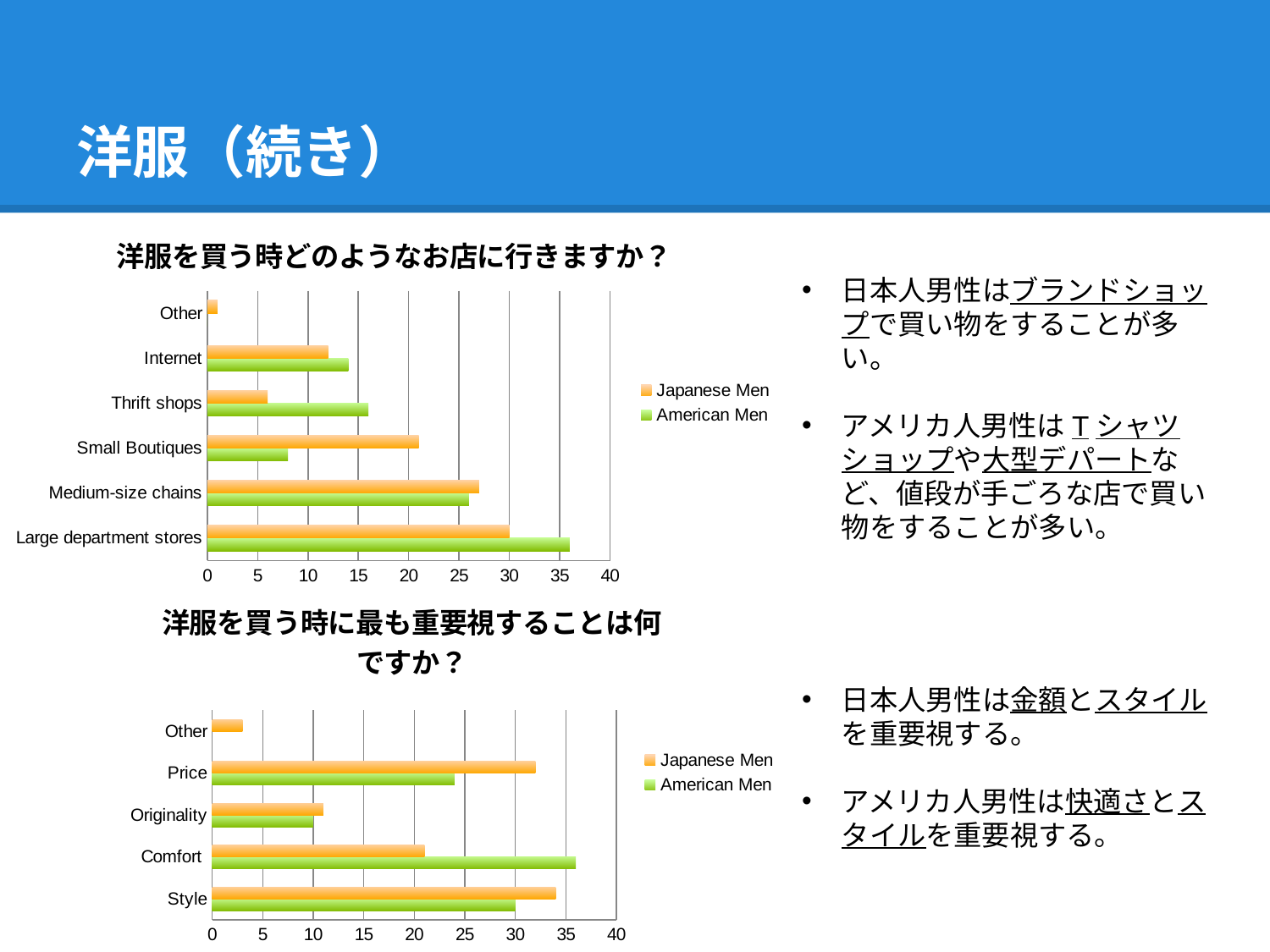

# 洋服（続き）

### Chart: 洋服を買う時どのようなお店に行きますか？

| Category | American Men  | Japanese Men |
|---|---|---|
| Large department stores | 36.0 | 30.0 |
| Medium-size chains | 26.0 | 27.0 |
| Small Boutiques | 8.0 | 21.0 |
| Thrift shops | 16.0 | 6.0 |
| Internet | 14.0 | 12.0 |
| Other | 0.0 | 1.0 |
日本人男性はブランドショップで買い物をすることが多い。

アメリカ人男性はTシャツショップや大型デパートなど、値段が手ごろな店で買い物をすることが多い。

### Chart: 洋服を買う時に最も重要視することは何ですか？

| Category | American Men | Japanese Men |
|---|---|---|
| Style | 30.0 | 34.0 |
| Comfort  | 36.0 | 21.0 |
| Originality | 10.0 | 11.0 |
| Price | 24.0 | 32.0 |
| Other | 0.0 | 3.0 |
日本人男性は金額とスタイルを重要視する。

アメリカ人男性は快適さとスタイルを重要視する。